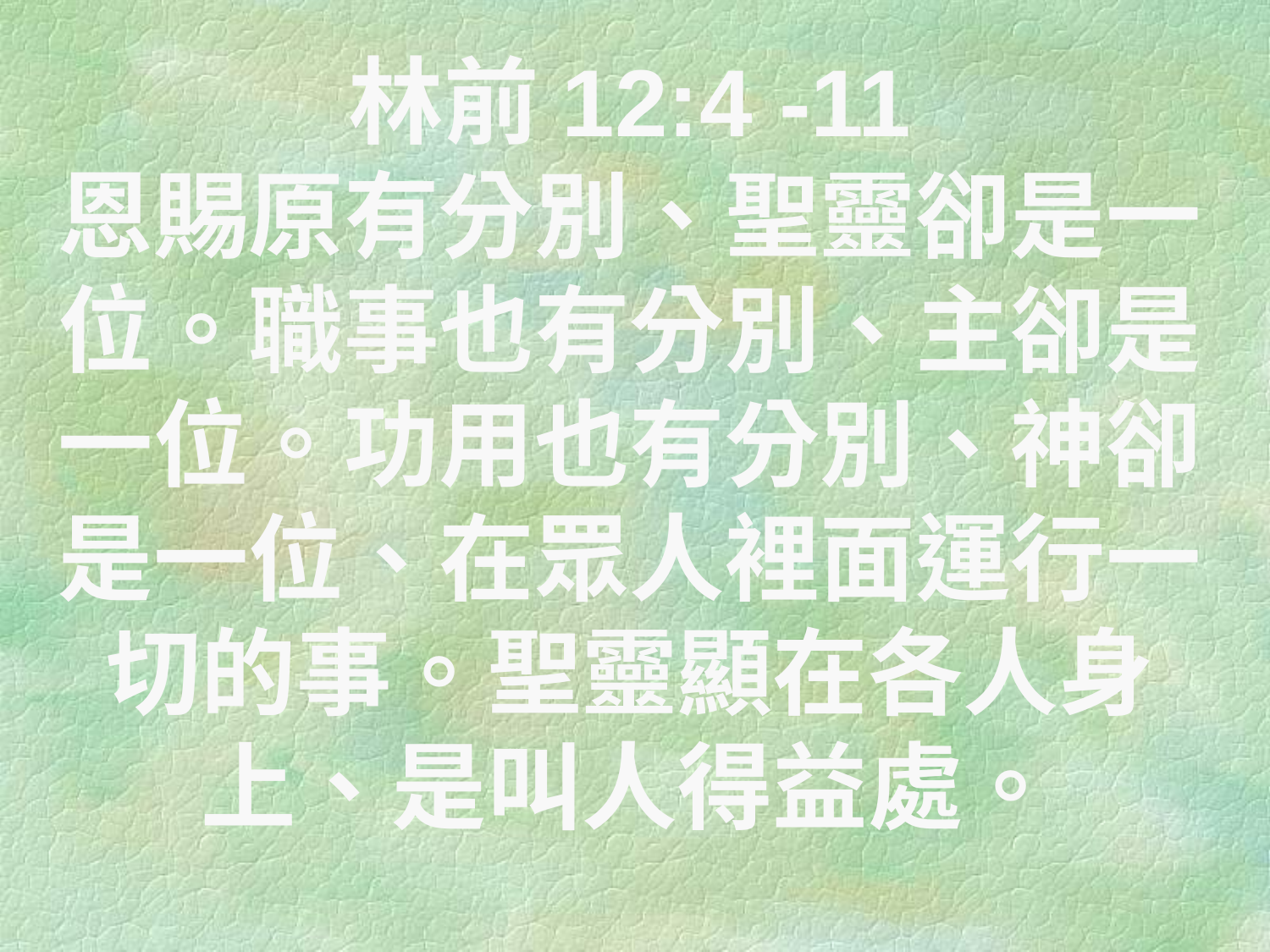

林前12:4 -11
恩賜原有分別、聖靈卻是一位。職事也有分別、主卻是一位。功用也有分別、神卻是一位、在眾人裡面運行一切的事。聖靈顯在各人身上、是叫人得益處。